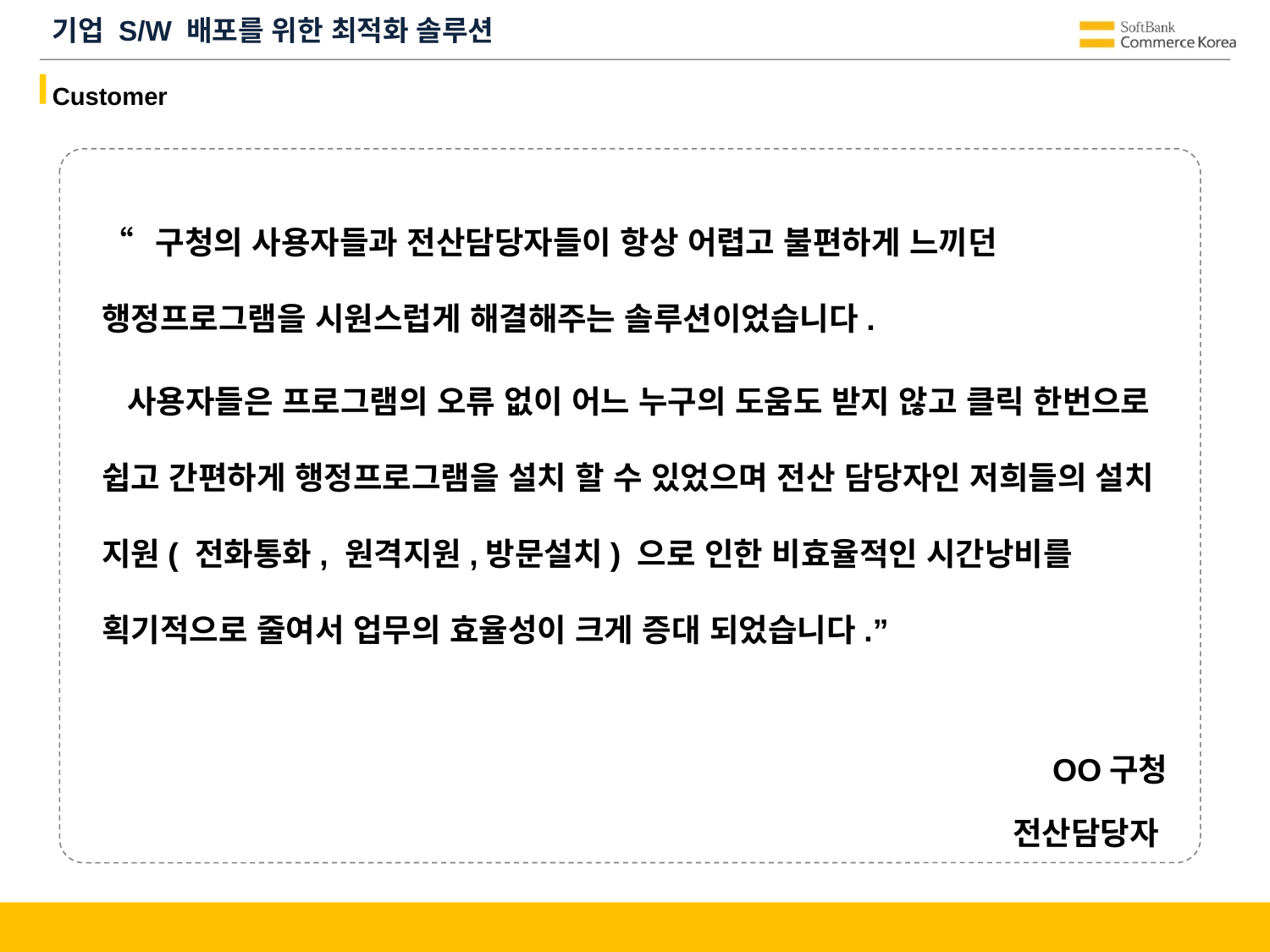

# 기업 S/W 배포를 위한 최적화 솔루션
Customer

“  구청의 사용자들과 전산담당자들이 항상 어렵고 불편하게 느끼던 행정프로그램을 시원스럽게 해결해주는 솔루션이었습니다.
  사용자들은 프로그램의 오류 없이 어느 누구의 도움도 받지 않고 클릭 한번으로 쉽고 간편하게 행정프로그램을 설치 할 수 있었으며 전산 담당자인 저희들의 설치 지원( 전화통화, 원격지원,방문설치) 으로 인한 비효율적인 시간낭비를 획기적으로 줄여서 업무의 효율성이 크게 증대 되었습니다.”
                                                                           OO구청
                                                                      전산담당자